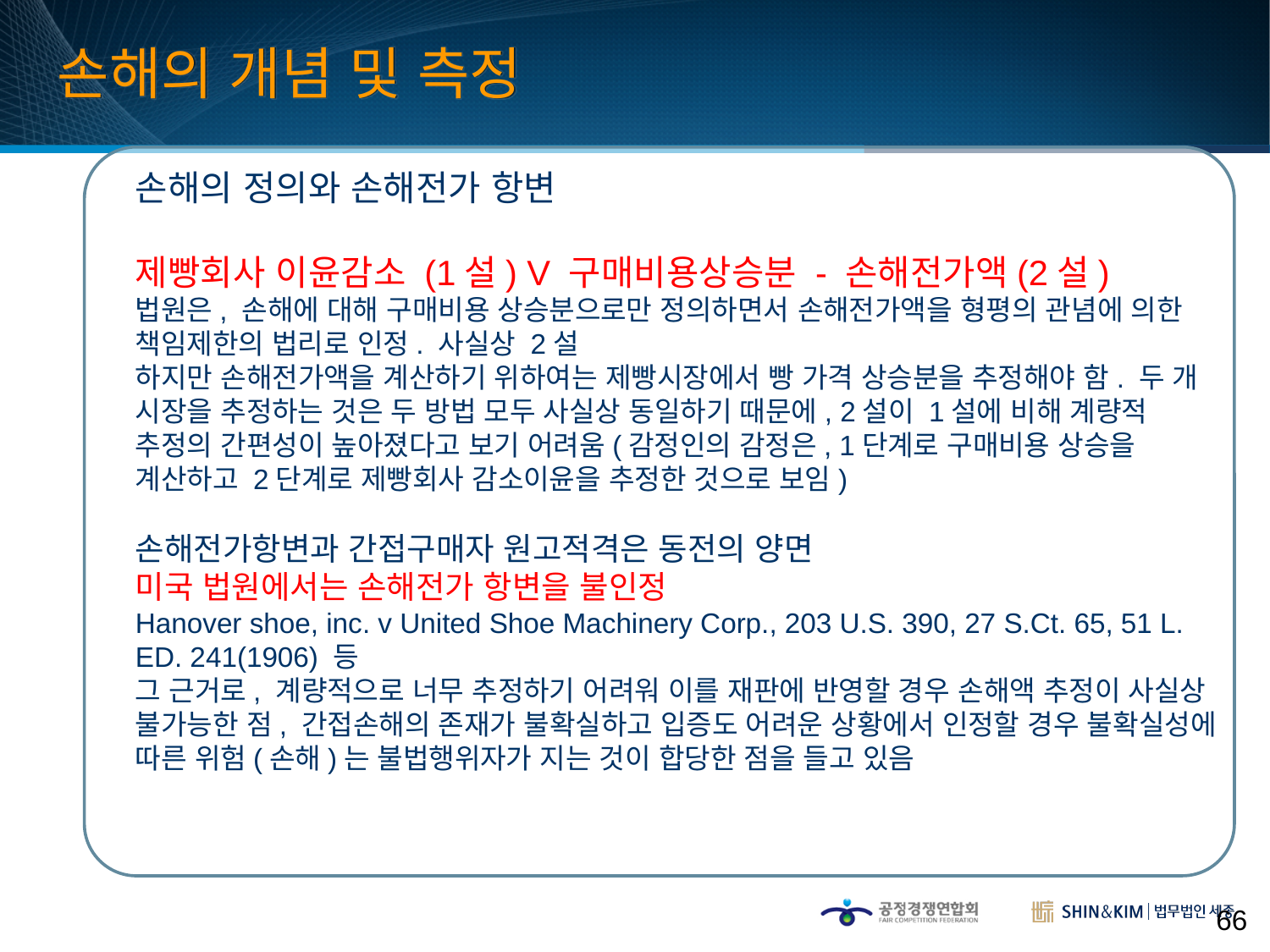

손해의 개념 및 측정

손해의 정의와 손해전가 항변

제빵회사 이윤감소 (1설) V 구매비용상승분 - 손해전가액(2설)
법원은, 손해에 대해 구매비용 상승분으로만 정의하면서 손해전가액을 형평의 관념에 의한 책임제한의 법리로 인정. 사실상 2설
하지만 손해전가액을 계산하기 위하여는 제빵시장에서 빵 가격 상승분을 추정해야 함. 두 개 시장을 추정하는 것은 두 방법 모두 사실상 동일하기 때문에, 2설이 1설에 비해 계량적 추정의 간편성이 높아졌다고 보기 어려움(감정인의 감정은, 1단계로 구매비용 상승을 계산하고 2단계로 제빵회사 감소이윤을 추정한 것으로 보임)

손해전가항변과 간접구매자 원고적격은 동전의 양면
미국 법원에서는 손해전가 항변을 불인정
Hanover shoe, inc. v United Shoe Machinery Corp., 203 U.S. 390, 27 S.Ct. 65, 51 L. ED. 241(1906) 등
그 근거로, 계량적으로 너무 추정하기 어려워 이를 재판에 반영할 경우 손해액 추정이 사실상 불가능한 점, 간접손해의 존재가 불확실하고 입증도 어려운 상황에서 인정할 경우 불확실성에 따른 위험(손해)는 불법행위자가 지는 것이 합당한 점을 들고 있음

66